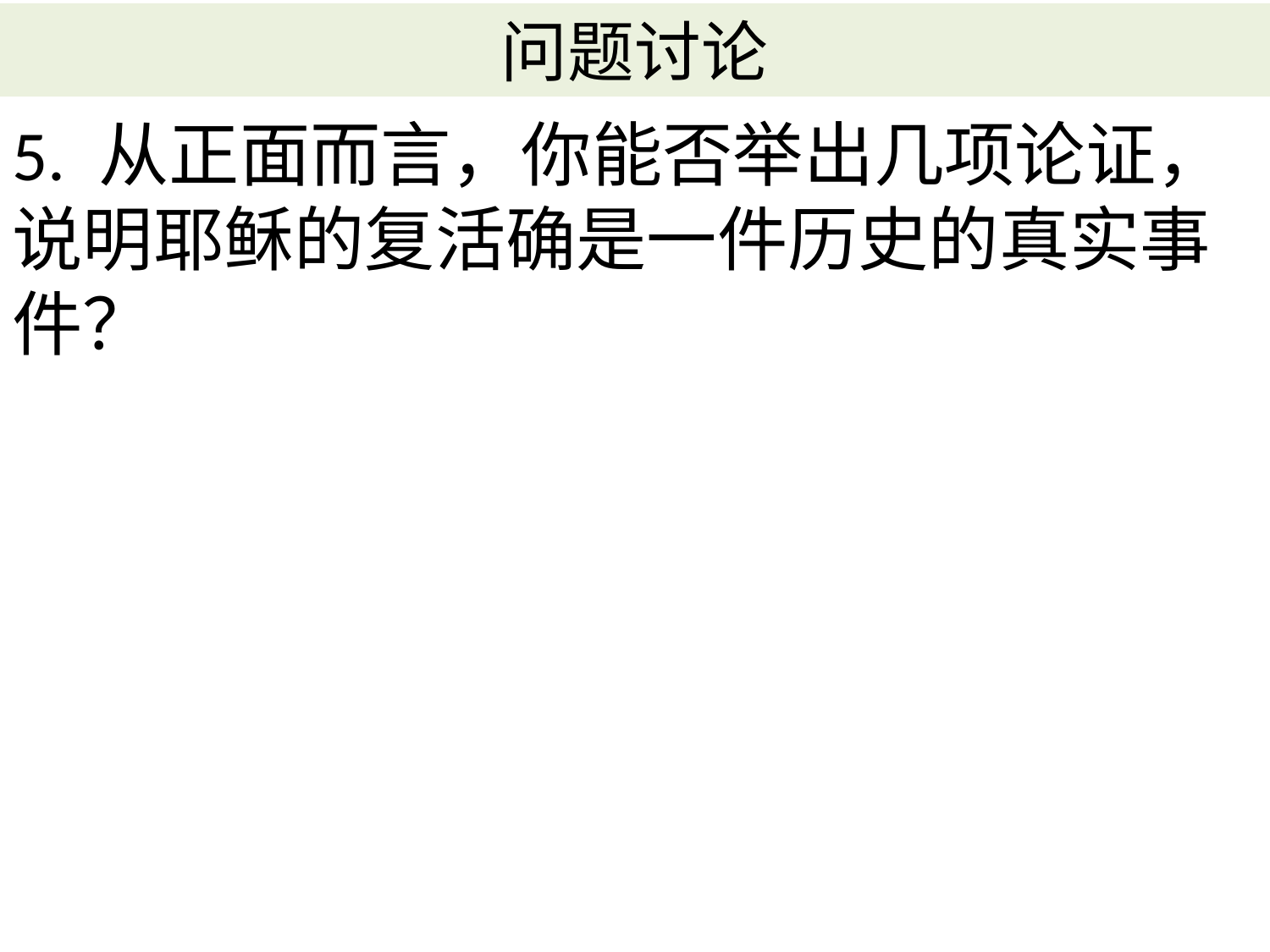

# 问题讨论
5. 从正面而言，你能否举出几项论证，说明耶稣的复活确是一件历史的真实事件？